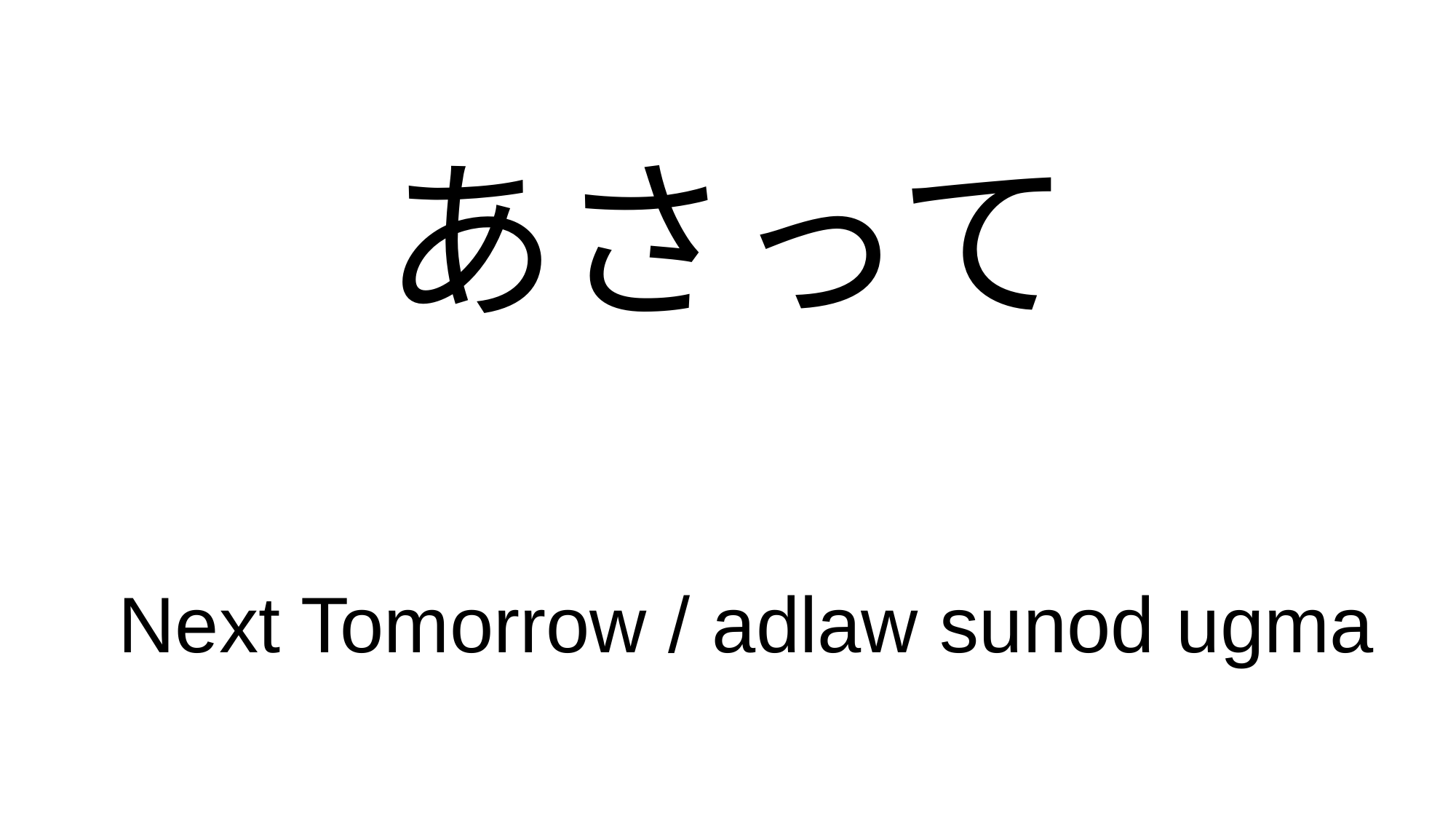

# あさって
 Next Tomorrow / adlaw sunod ugma